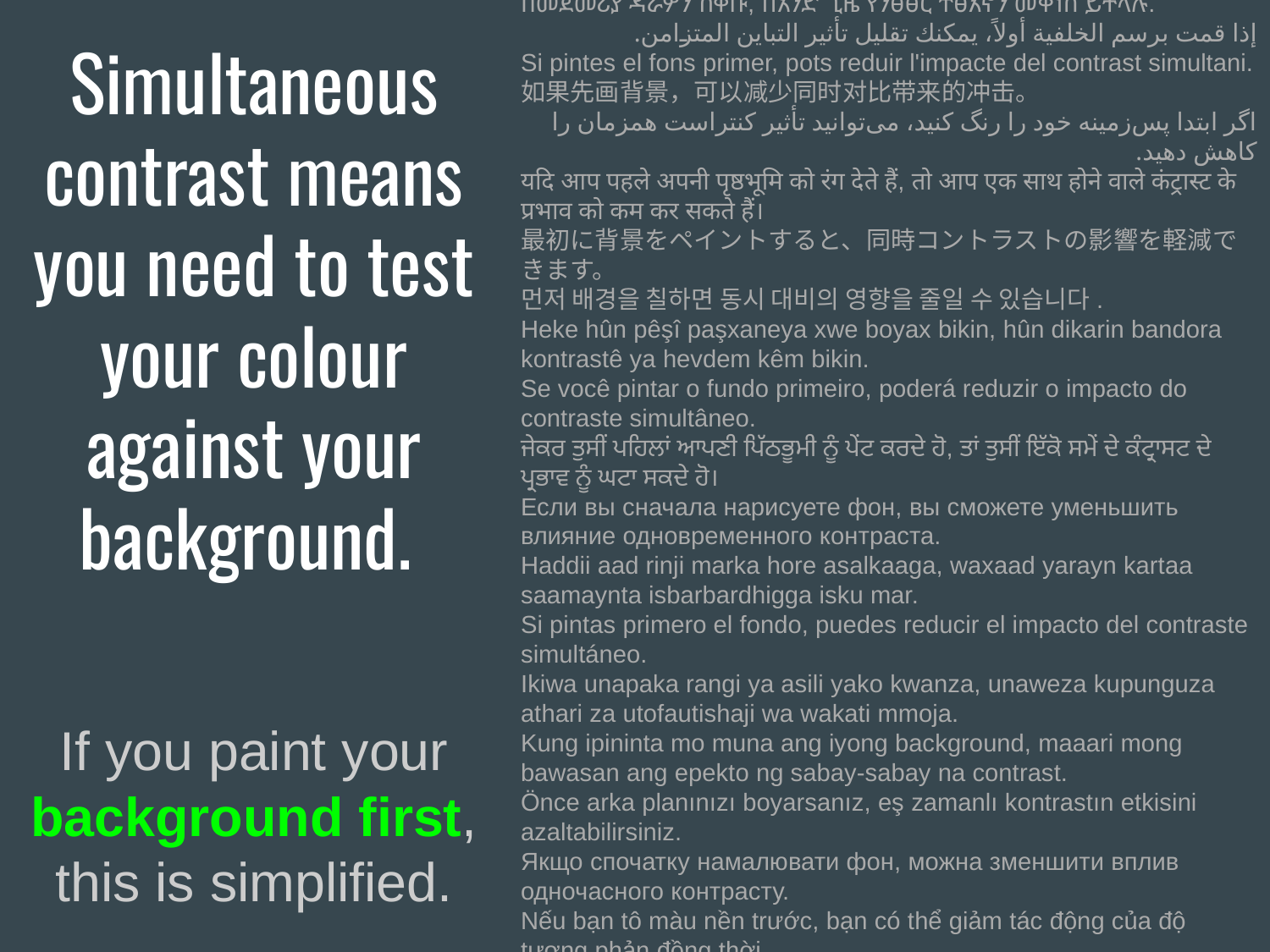

Simultaneous contrast means you need to test your colour against your background.

If you paint your background first, this is simplified.
በመጀመሪያ ዳራዎን ከቀቡ, በአንድ ጊዜ የንፅፅር ተፅእኖን መቀነስ ይችላሉ.
إذا قمت برسم الخلفية أولاً، يمكنك تقليل تأثير التباين المتزامن.
Si pintes el fons primer, pots reduir l'impacte del contrast simultani.
如果先画背景，可以减少同时对比带来的冲击。
اگر ابتدا پس‌زمینه خود را رنگ کنید، می‌توانید تأثیر کنتراست همزمان را کاهش دهید.
यदि आप पहले अपनी पृष्ठभूमि को रंग देते हैं, तो आप एक साथ होने वाले कंट्रास्ट के प्रभाव को कम कर सकते हैं।
最初に背景をペイントすると、同時コントラストの影響を軽減できます。
먼저 배경을 칠하면 동시 대비의 영향을 줄일 수 있습니다.
Heke hûn pêşî paşxaneya xwe boyax bikin, hûn dikarin bandora kontrastê ya hevdem kêm bikin.
Se você pintar o fundo primeiro, poderá reduzir o impacto do contraste simultâneo.
ਜੇਕਰ ਤੁਸੀਂ ਪਹਿਲਾਂ ਆਪਣੀ ਪਿੱਠਭੂਮੀ ਨੂੰ ਪੇਂਟ ਕਰਦੇ ਹੋ, ਤਾਂ ਤੁਸੀਂ ਇੱਕੋ ਸਮੇਂ ਦੇ ਕੰਟ੍ਰਾਸਟ ਦੇ ਪ੍ਰਭਾਵ ਨੂੰ ਘਟਾ ਸਕਦੇ ਹੋ।
Если вы сначала нарисуете фон, вы сможете уменьшить влияние одновременного контраста.
Haddii aad rinji marka hore asalkaaga, waxaad yarayn kartaa saamaynta isbarbardhigga isku mar.
Si pintas primero el fondo, puedes reducir el impacto del contraste simultáneo.
Ikiwa unapaka rangi ya asili yako kwanza, unaweza kupunguza athari za utofautishaji wa wakati mmoja.
Kung ipininta mo muna ang iyong background, maaari mong bawasan ang epekto ng sabay-sabay na contrast.
Önce arka planınızı boyarsanız, eş zamanlı kontrastın etkisini azaltabilirsiniz.
Якщо спочатку намалювати фон, можна зменшити вплив одночасного контрасту.
Nếu bạn tô màu nền trước, bạn có thể giảm tác động của độ tương phản đồng thời.